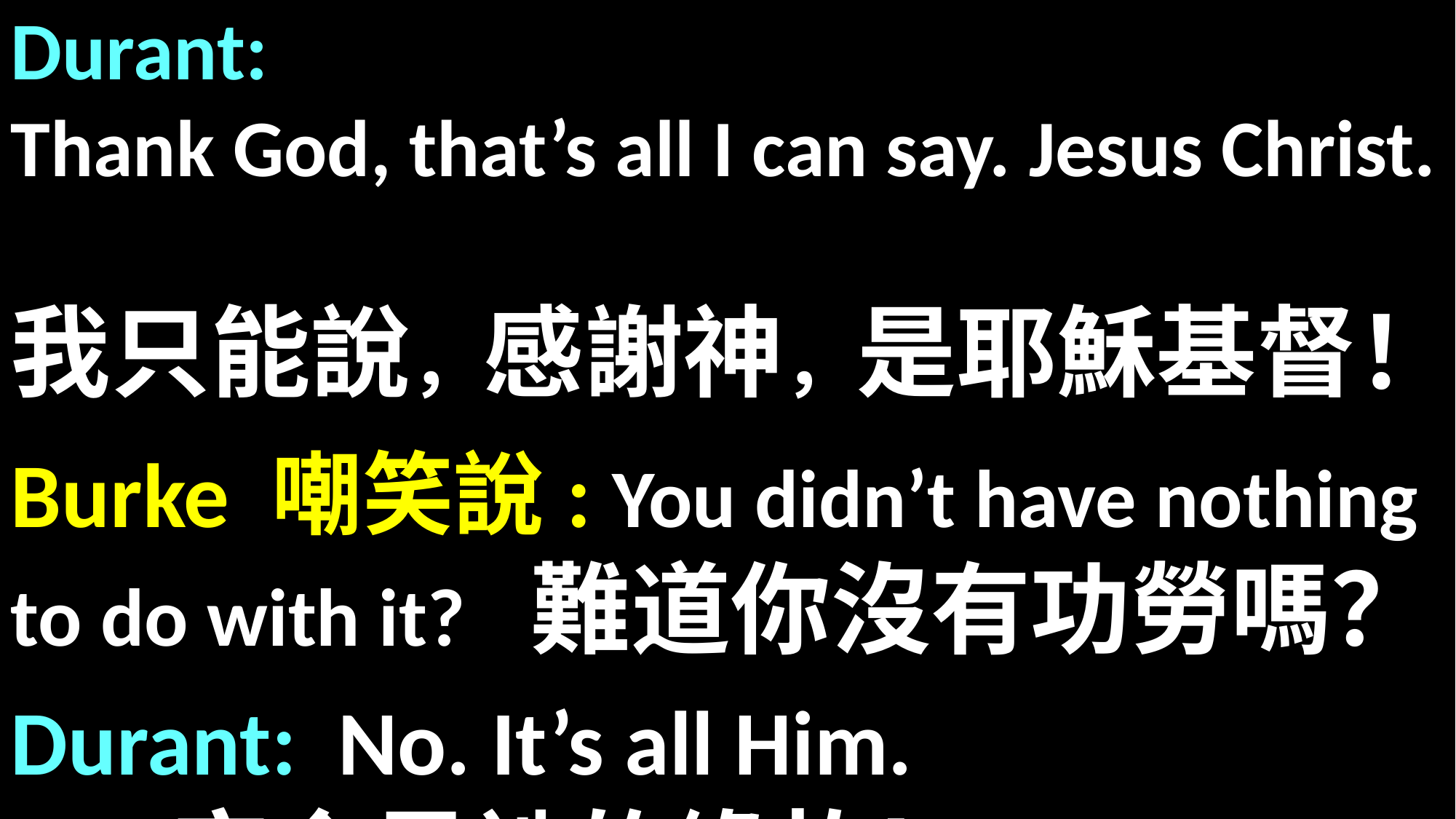

Durant:
Thank God, that’s all I can say. Jesus Christ.
我只能說，感謝神，是耶穌基督！
Burke 嘲笑說: You didn’t have nothing to do with it?  難道你沒有功勞嗎？
Durant:  No. It’s all Him.
      完全是祂的緣故！